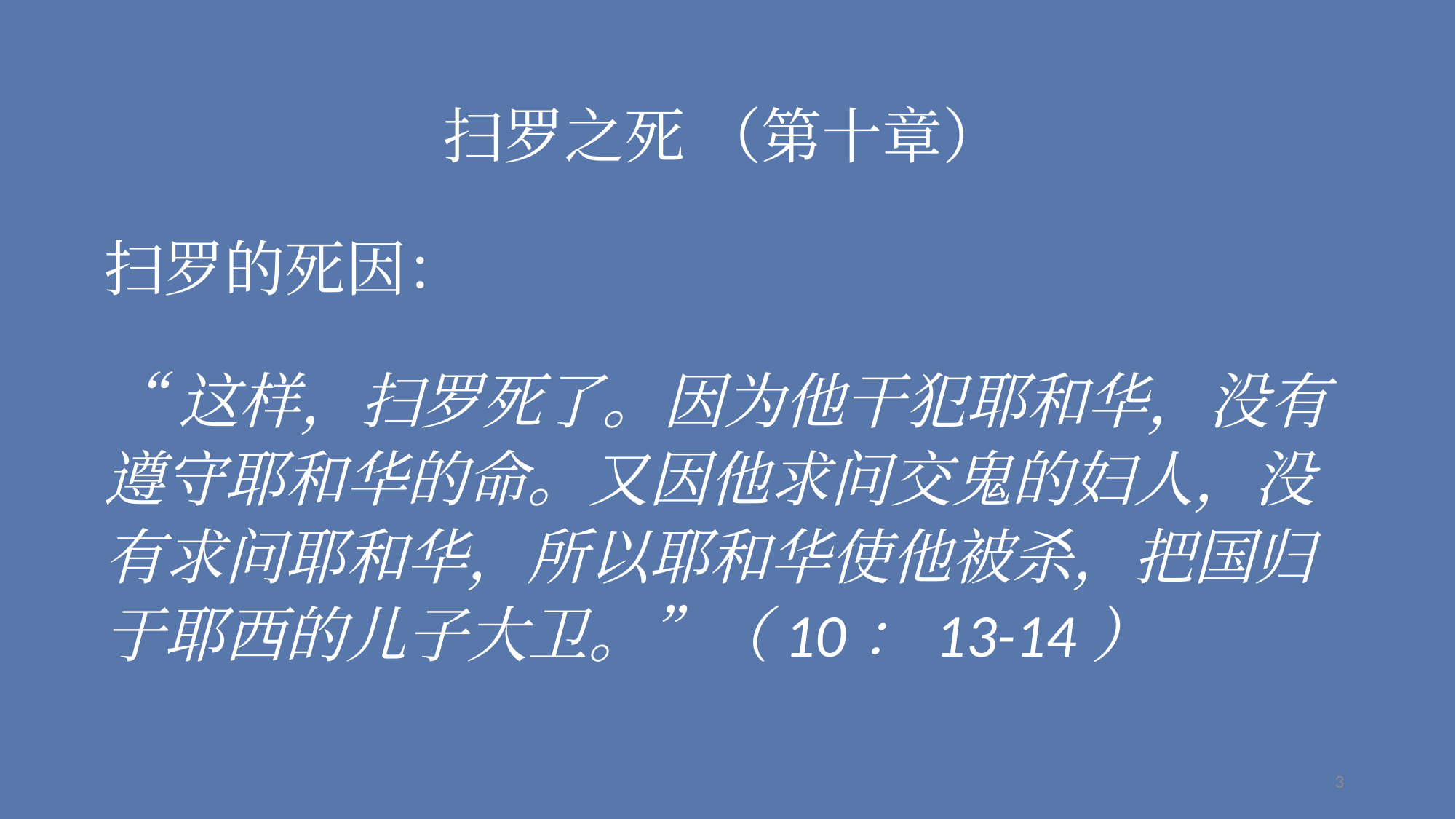

扫罗之死 （第十章）
扫罗的死因：
“这样，扫罗死了。因为他干犯耶和华，没有遵守耶和华的命。又因他求问交鬼的妇人，没有求问耶和华，所以耶和华使他被杀，把国归于耶西的儿子大卫。”（10：13-14）

3